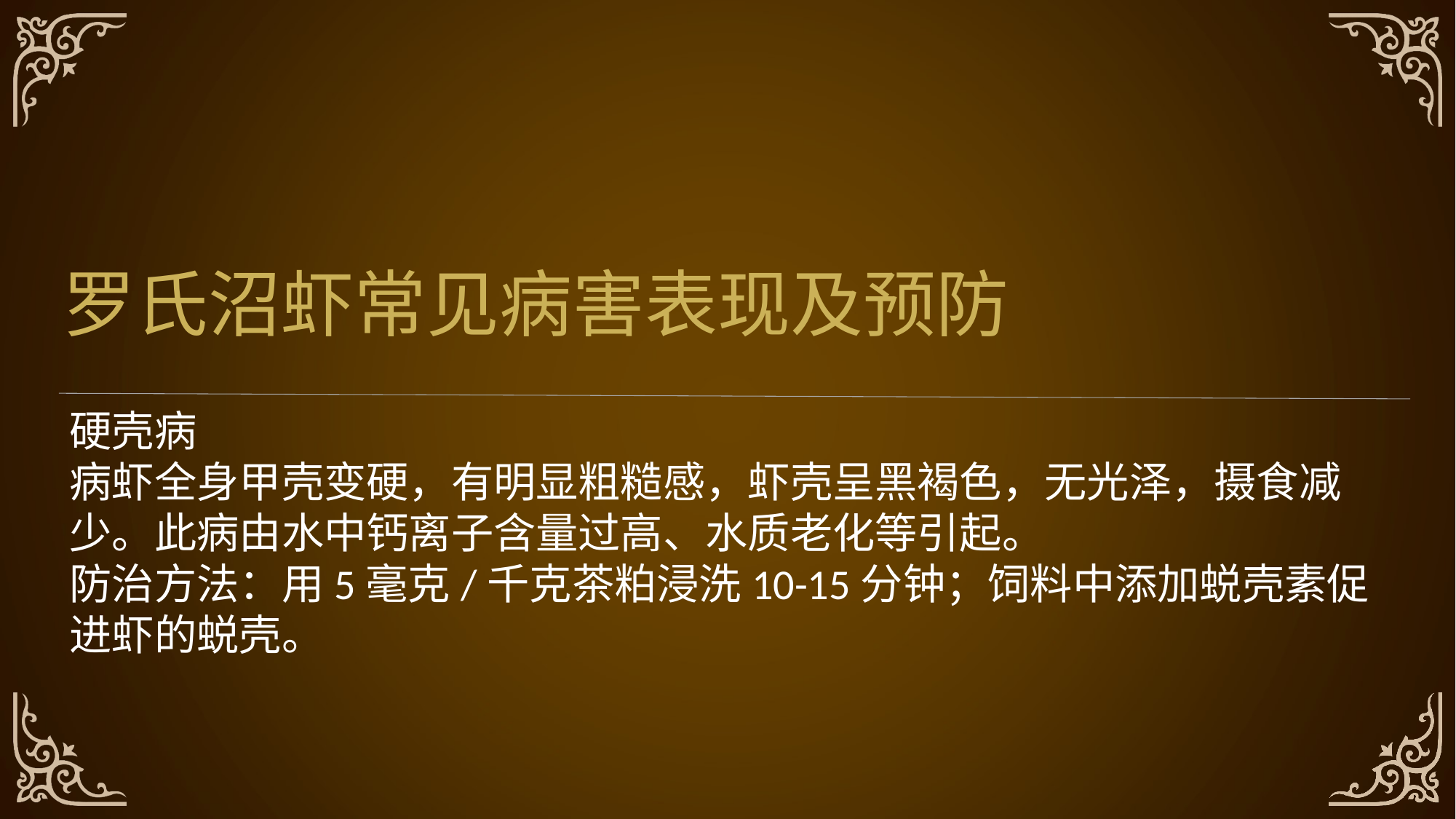

罗氏沼虾常见病害表现及预防
硬壳病
病虾全身甲壳变硬，有明显粗糙感，虾壳呈黑褐色，无光泽，摄食减少。此病由水中钙离子含量过高、水质老化等引起。
防治方法：用5毫克/千克茶粕浸洗10-15分钟；饲料中添加蜕壳素促进虾的蜕壳。